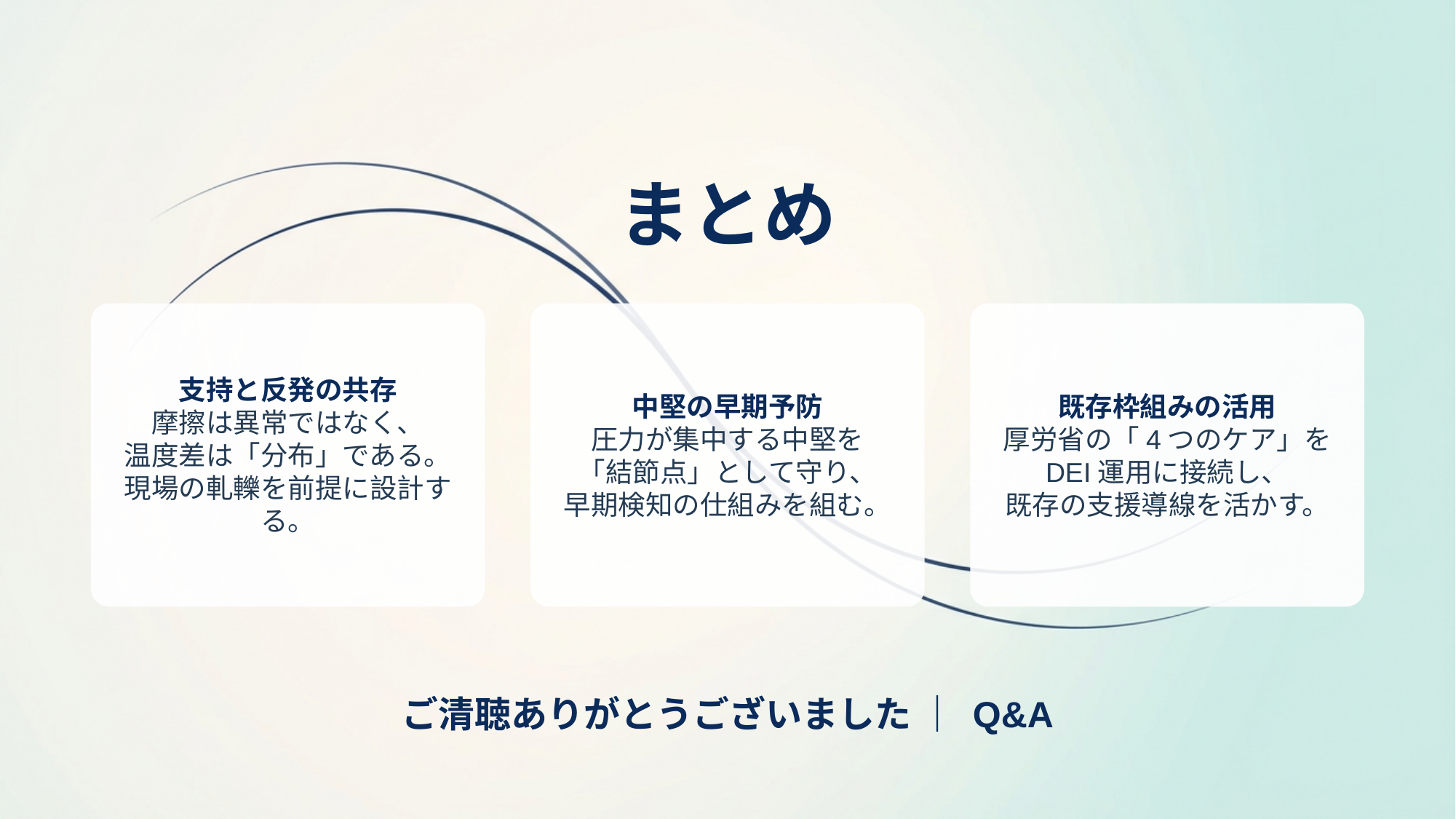

まとめ
支持と反発の共存
摩擦は異常ではなく、
温度差は「分布」である。
現場の軋轢を前提に設計する。
中堅の早期予防
圧力が集中する中堅を
「結節点」として守り、
早期検知の仕組みを組む。
既存枠組みの活用
厚労省の「4つのケア」を
DEI運用に接続し、
既存の支援導線を活かす。
ご清聴ありがとうございました ｜ Q&A